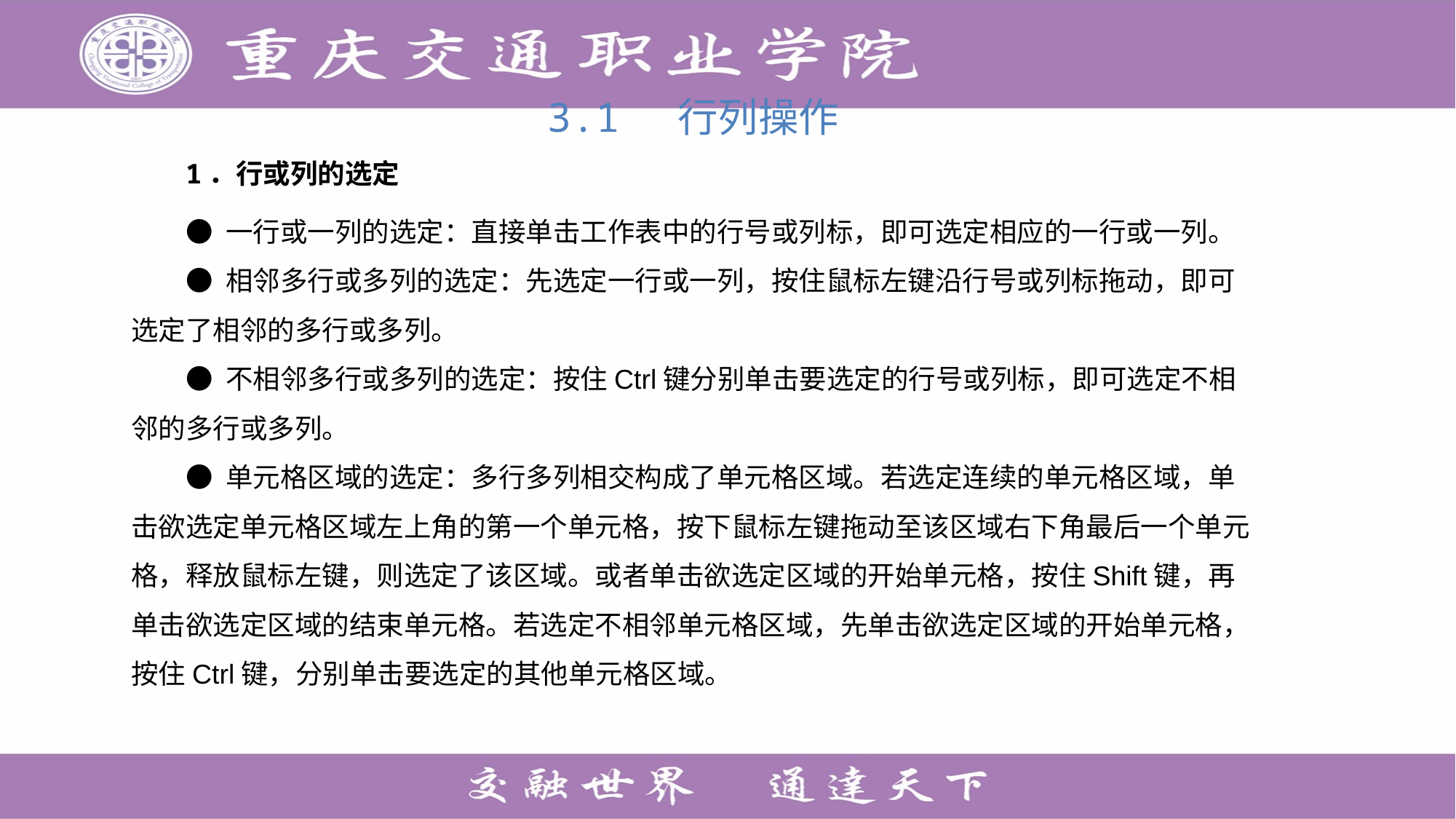

# 3.1  行列操作
1．行或列的选定
● 一行或一列的选定：直接单击工作表中的行号或列标，即可选定相应的一行或一列。
● 相邻多行或多列的选定：先选定一行或一列，按住鼠标左键沿行号或列标拖动，即可选定了相邻的多行或多列。
● 不相邻多行或多列的选定：按住Ctrl键分别单击要选定的行号或列标，即可选定不相邻的多行或多列。
● 单元格区域的选定：多行多列相交构成了单元格区域。若选定连续的单元格区域，单击欲选定单元格区域左上角的第一个单元格，按下鼠标左键拖动至该区域右下角最后一个单元格，释放鼠标左键，则选定了该区域。或者单击欲选定区域的开始单元格，按住Shift键，再单击欲选定区域的结束单元格。若选定不相邻单元格区域，先单击欲选定区域的开始单元格，按住Ctrl键，分别单击要选定的其他单元格区域。